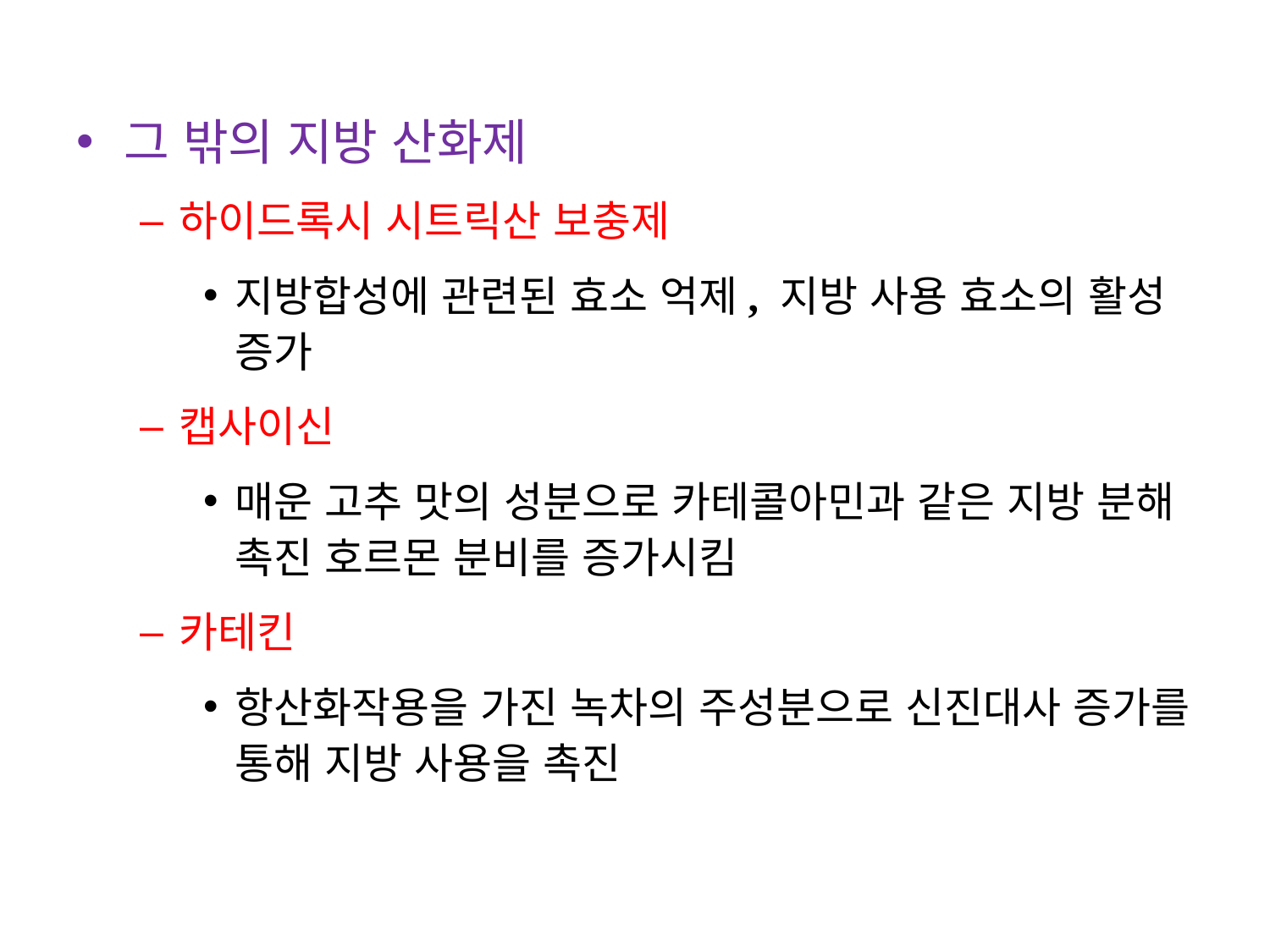

그 밖의 지방 산화제
하이드록시 시트릭산 보충제
지방합성에 관련된 효소 억제, 지방 사용 효소의 활성 증가
캡사이신
매운 고추 맛의 성분으로 카테콜아민과 같은 지방 분해 촉진 호르몬 분비를 증가시킴
카테킨
항산화작용을 가진 녹차의 주성분으로 신진대사 증가를 통해 지방 사용을 촉진